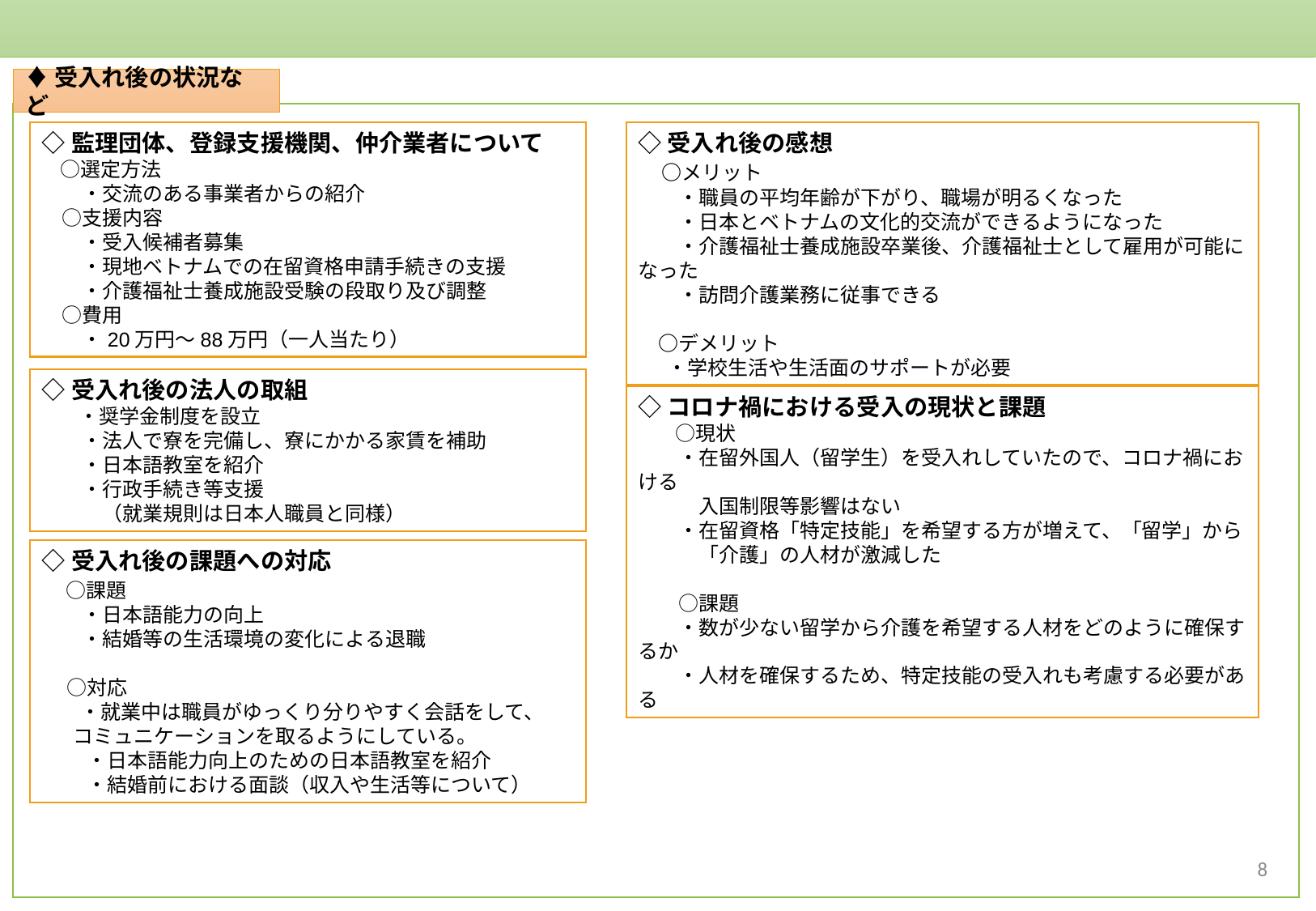

②　有限会社　ライフケアひまわり（Ｐ３）
♦受入れ後の状況など

◇監理団体、登録支援機関、仲介業者について
　○選定方法
　　・交流のある事業者からの紹介
　○支援内容
　　・受入候補者募集
　　・現地ベトナムでの在留資格申請手続きの支援
　　・介護福祉士養成施設受験の段取り及び調整
　○費用
　　・20万円～88万円（一人当たり）
◇受入れ後の感想
　○メリット
　　・職員の平均年齢が下がり、職場が明るくなった
　　・日本とベトナムの文化的交流ができるようになった
　　・介護福祉士養成施設卒業後、介護福祉士として雇用が可能になった
　　・訪問介護業務に従事できる

　○デメリット
　  ・学校生活や生活面のサポートが必要
◇受入れ後の法人の取組
　　・奨学金制度を設立
　　・法人で寮を完備し、寮にかかる家賃を補助
　　・日本語教室を紹介
　　・行政手続き等支援
　　　（就業規則は日本人職員と同様）
◇コロナ禍における受入の現状と課題
　　○現状
　　・在留外国人（留学生）を受入れしていたので、コロナ禍における
　　　入国制限等影響はない
　　・在留資格「特定技能」を希望する方が増えて、「留学」から
　　　「介護」の人材が激減した

　　○課題
　　・数が少ない留学から介護を希望する人材をどのように確保するか
　　・人材を確保するため、特定技能の受入れも考慮する必要がある
◇受入れ後の課題への対応
　○課題
　　・日本語能力の向上
　　・結婚等の生活環境の変化による退職

　 ○対応
 　  ・就業中は職員がゆっくり分りやすく会話をして、
      コミュニケーションを取るようにしている。
　　 ・日本語能力向上のための日本語教室を紹介
　　 ・結婚前における面談（収入や生活等について）
8